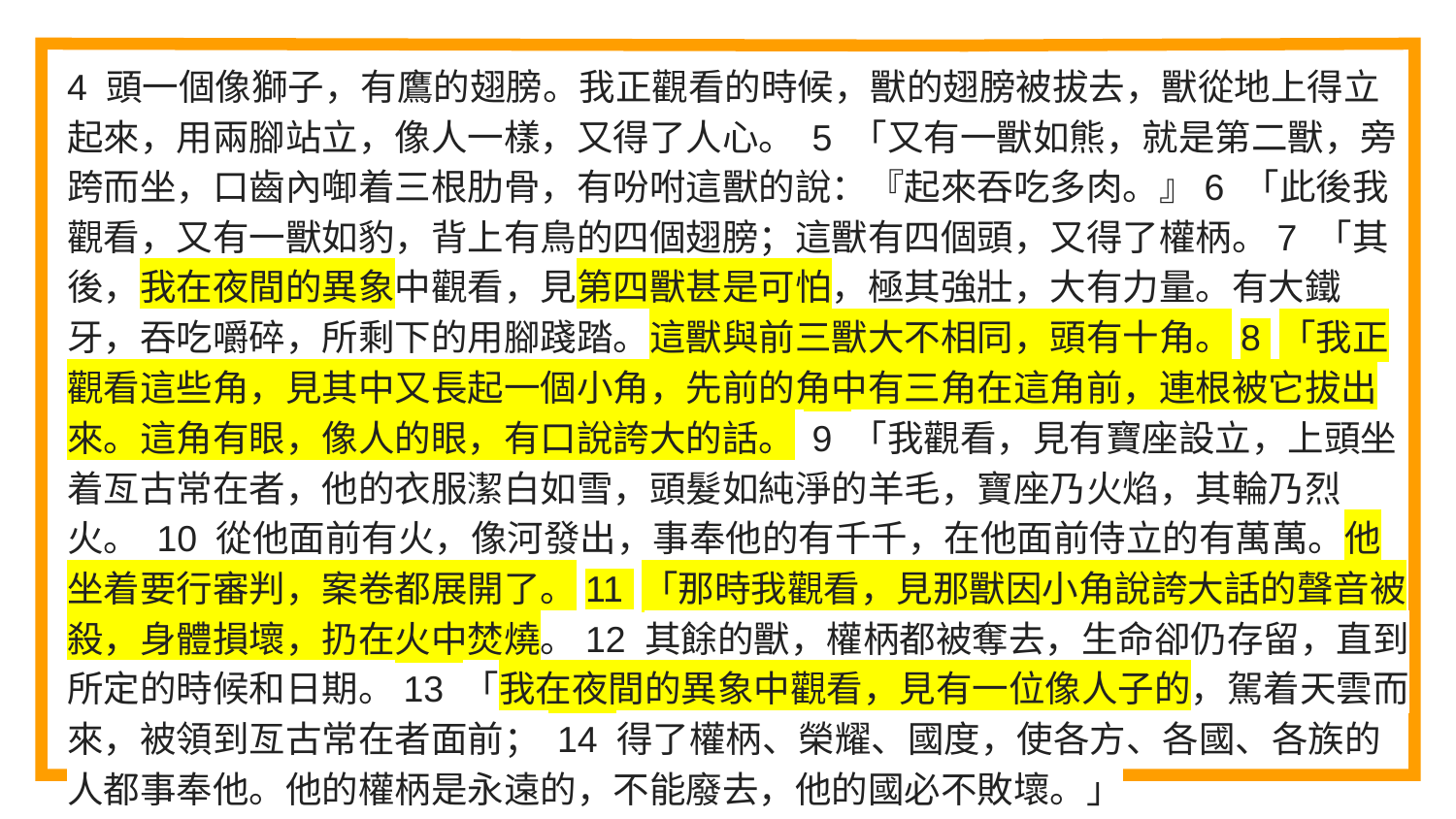

4 頭一個像獅子，有鷹的翅膀。我正觀看的時候，獸的翅膀被拔去，獸從地上得立起來，用兩腳站立，像人一樣，又得了人心。 5 「又有一獸如熊，就是第二獸，旁跨而坐，口齒內啣着三根肋骨，有吩咐這獸的說：『起來吞吃多肉。』6 「此後我觀看，又有一獸如豹，背上有鳥的四個翅膀；這獸有四個頭，又得了權柄。7 「其後，我在夜間的異象中觀看，見第四獸甚是可怕，極其強壯，大有力量。有大鐵牙，吞吃嚼碎，所剩下的用腳踐踏。這獸與前三獸大不相同，頭有十角。8 「我正觀看這些角，見其中又長起一個小角，先前的角中有三角在這角前，連根被它拔出來。這角有眼，像人的眼，有口說誇大的話。 9 「我觀看，見有寶座設立，上頭坐着亙古常在者，他的衣服潔白如雪，頭髮如純淨的羊毛，寶座乃火焰，其輪乃烈火。 10 從他面前有火，像河發出，事奉他的有千千，在他面前侍立的有萬萬。他坐着要行審判，案卷都展開了。11 「那時我觀看，見那獸因小角說誇大話的聲音被殺，身體損壞，扔在火中焚燒。12 其餘的獸，權柄都被奪去，生命卻仍存留，直到所定的時候和日期。13 「我在夜間的異象中觀看，見有一位像人子的，駕着天雲而來，被領到亙古常在者面前； 14 得了權柄、榮耀、國度，使各方、各國、各族的人都事奉他。他的權柄是永遠的，不能廢去，他的國必不敗壞。」

66